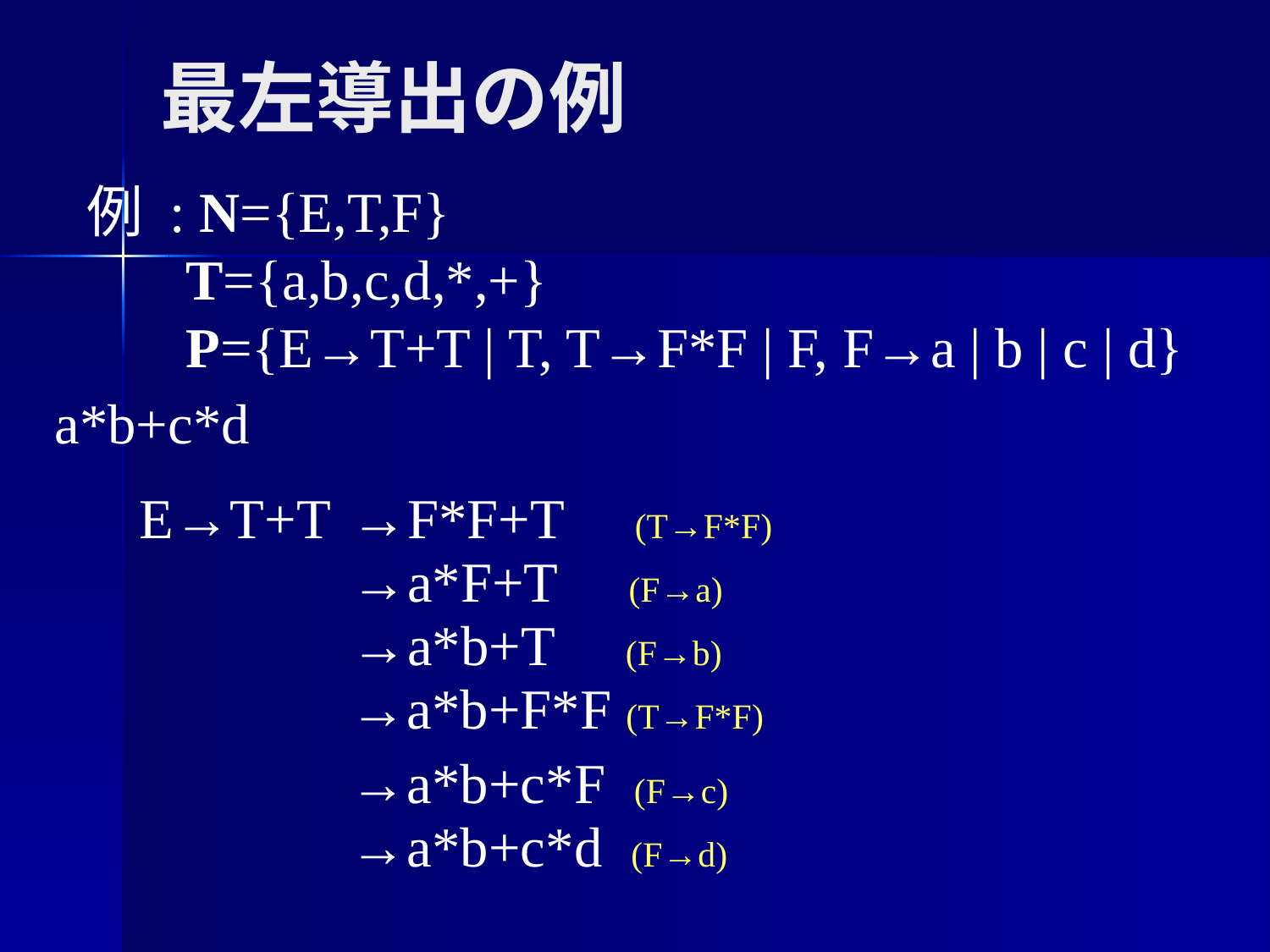

# 最左導出の例
例 : N={E,T,F}
       T={a,b,c,d,*,+}
       P={E→T+T | T, T→F*F | F, F→a | b | c | d}
a*b+c*d
E→T+T
→F*F+T     (T→F*F)
→a*F+T     (F→a)
→a*b+T     (F→b)
→a*b+F*F (T→F*F)
→a*b+c*F  (F→c)
→a*b+c*d  (F→d)